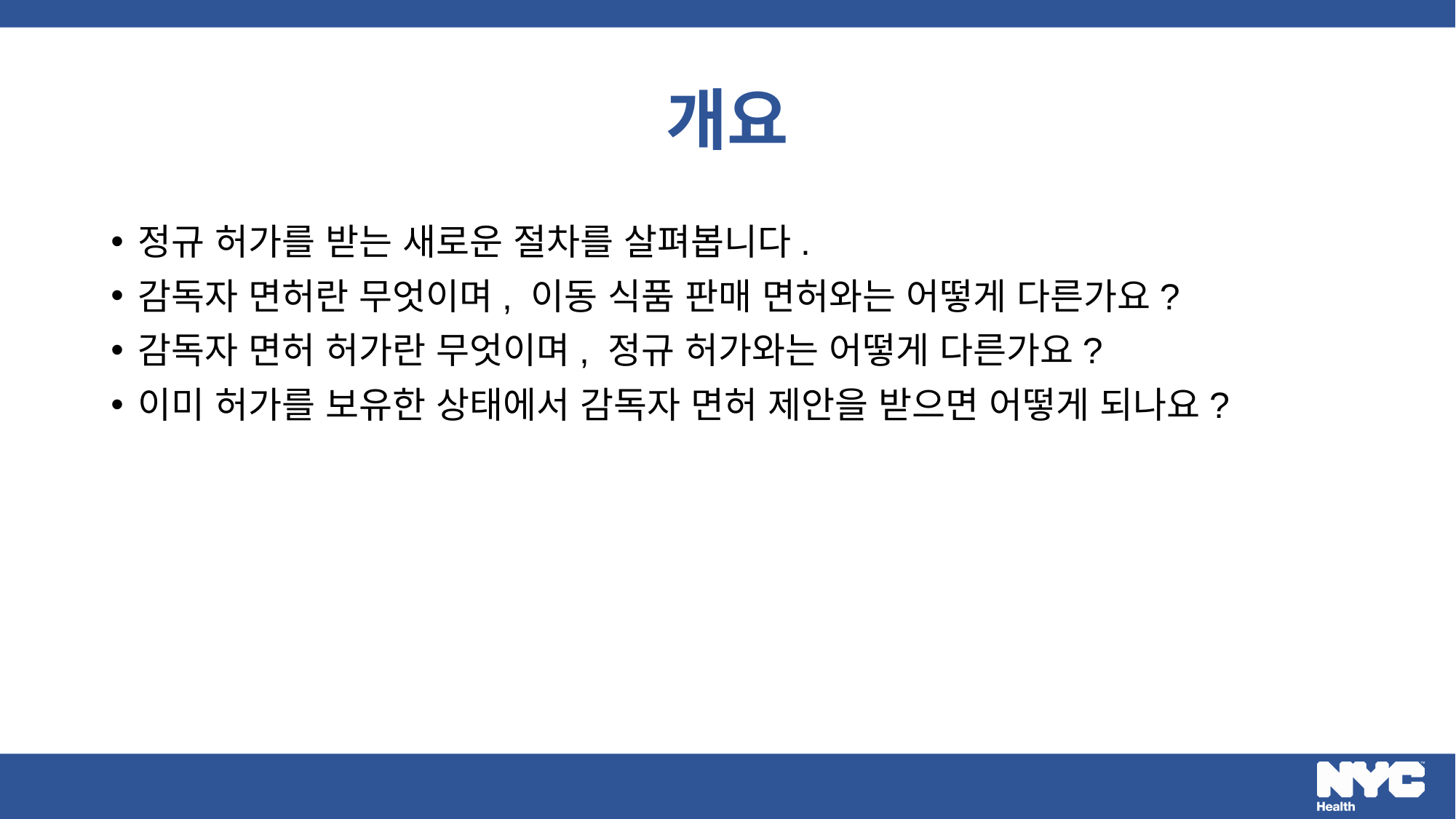

# 개요
정규 허가를 받는 새로운 절차를 살펴봅니다.
감독자 면허란 무엇이며, 이동 식품 판매 면허와는 어떻게 다른가요?
감독자 면허 허가란 무엇이며, 정규 허가와는 어떻게 다른가요?
이미 허가를 보유한 상태에서 감독자 면허 제안을 받으면 어떻게 되나요?